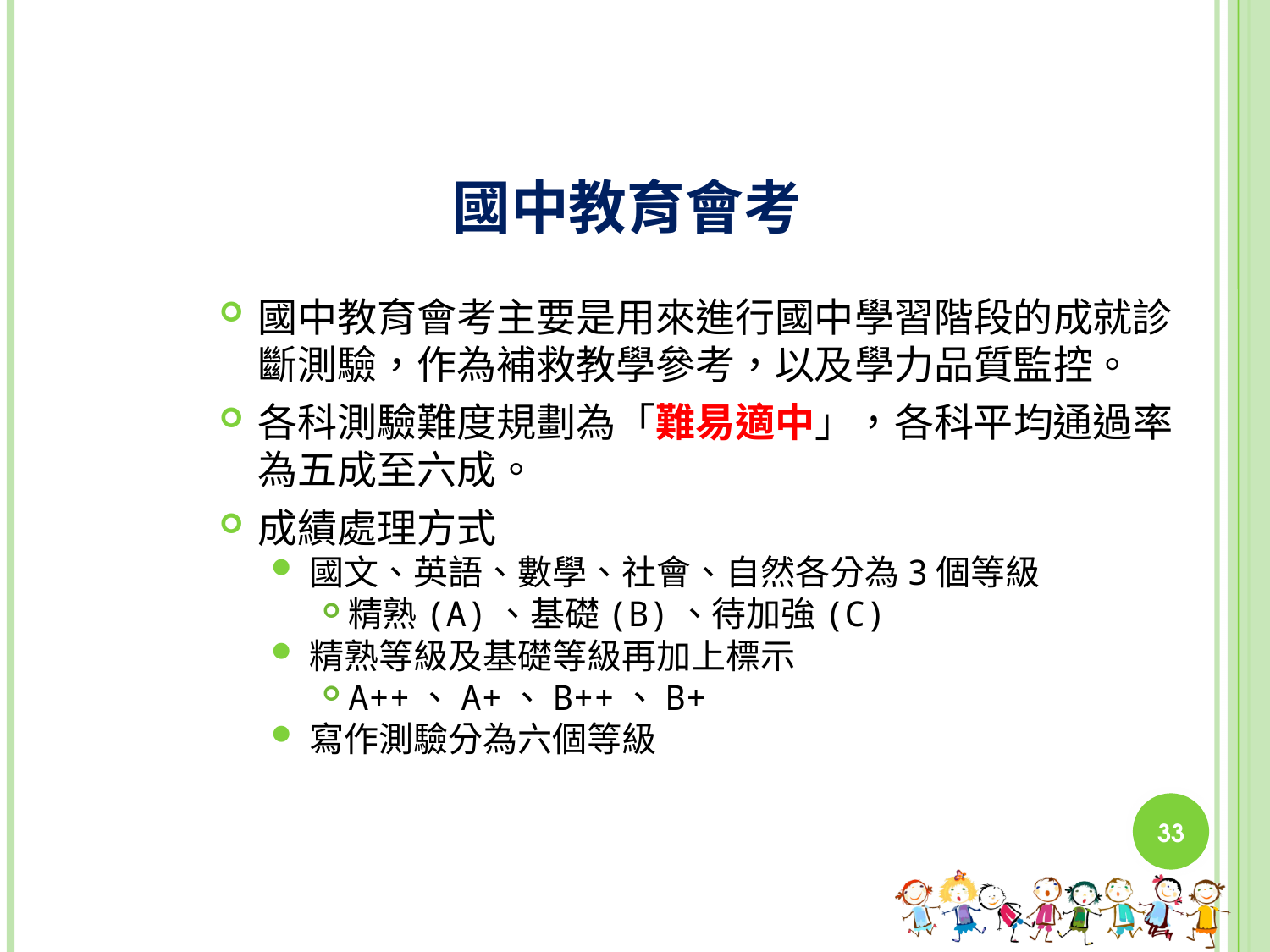

國中教育會考
國中教育會考主要是用來進行國中學習階段的成就診斷測驗，作為補救教學參考，以及學力品質監控。
各科測驗難度規劃為「難易適中」，各科平均通過率為五成至六成。
成績處理方式
國文、英語、數學、社會、自然各分為3個等級
精熟(A)、基礎(B)、待加強(C)
精熟等級及基礎等級再加上標示
A++、A+、B++、B+
寫作測驗分為六個等級

33